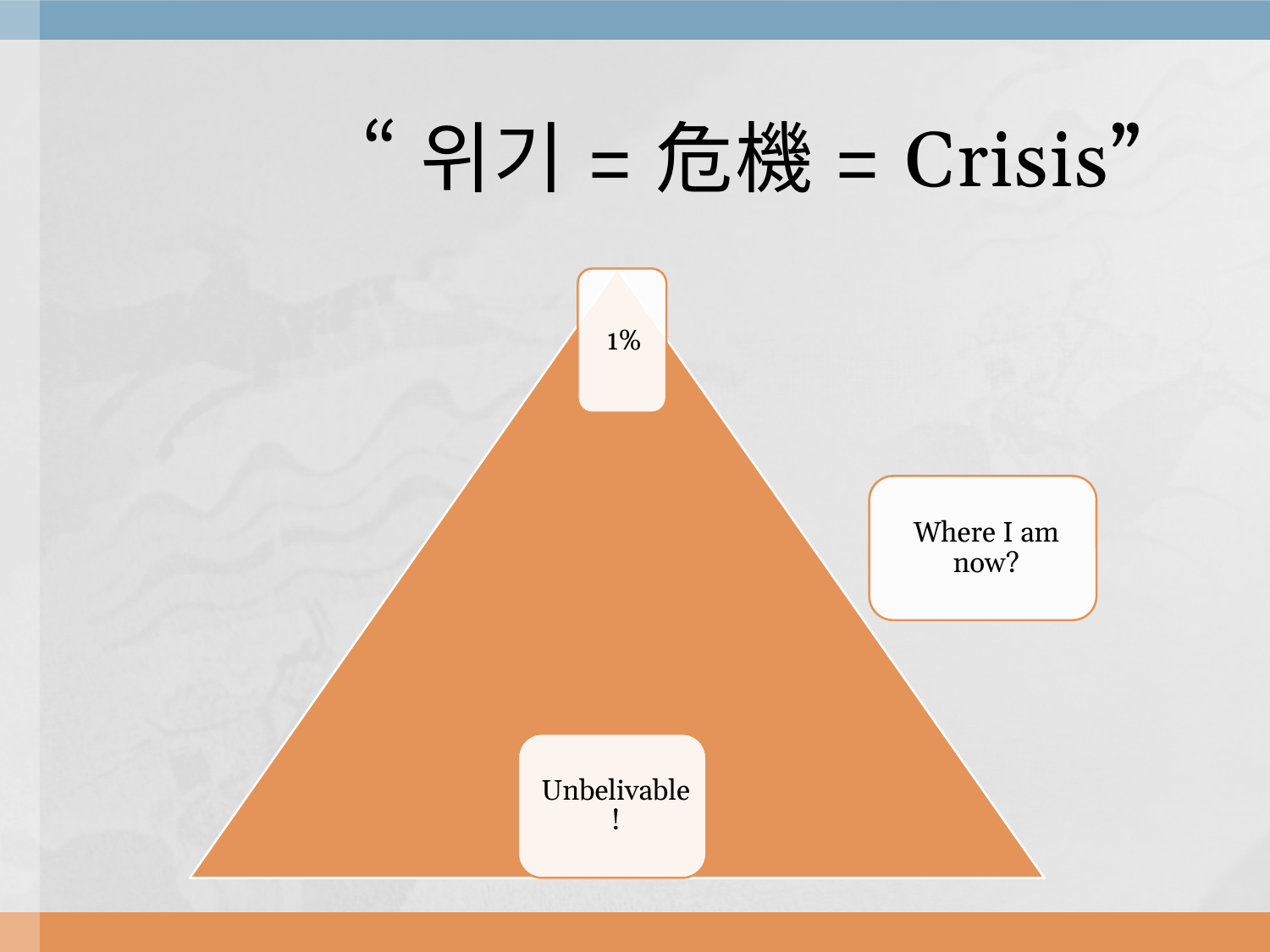

# “위기=危機= Crisis”
1%
Where I am now?
Unbelivable!